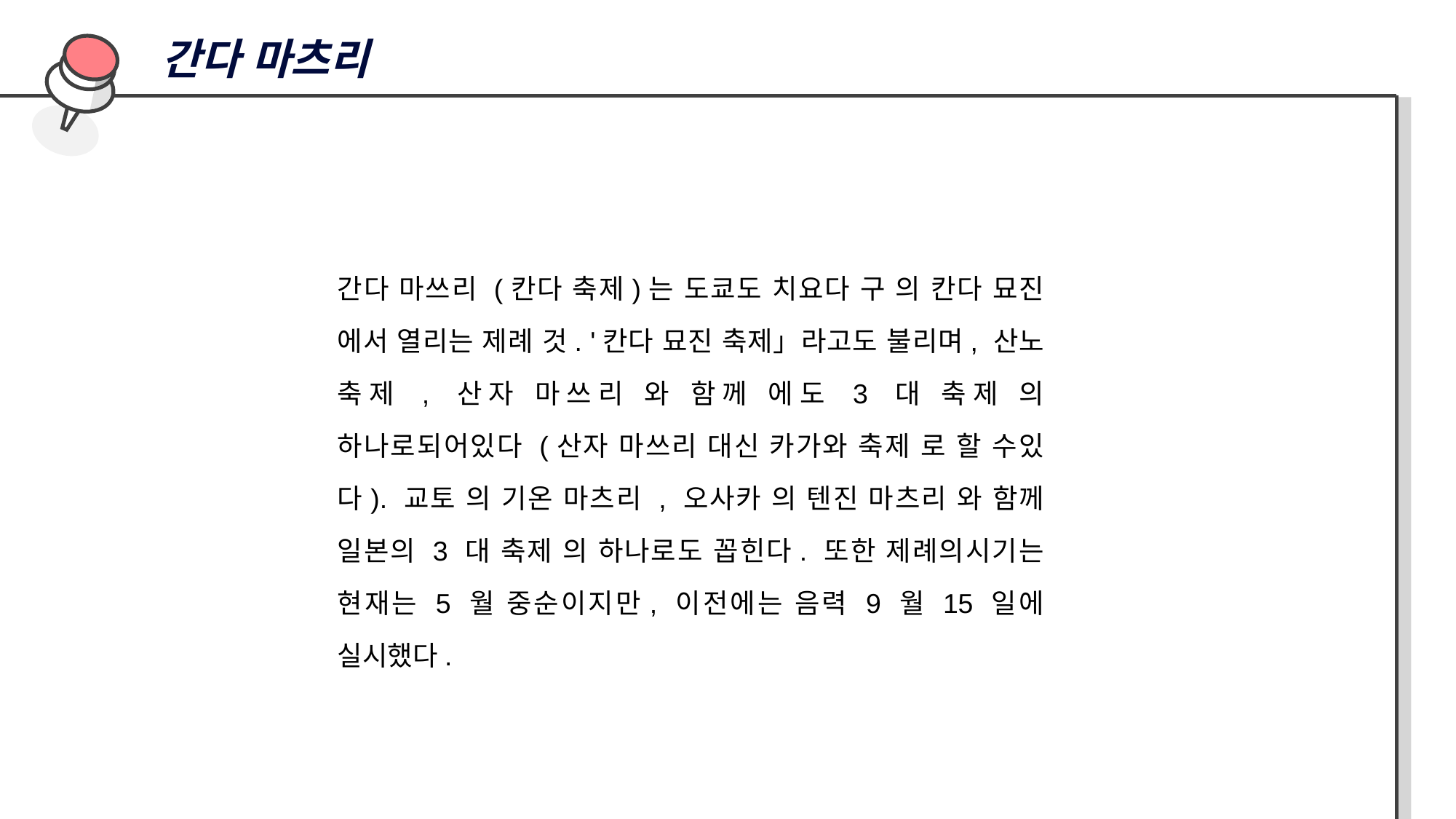

간다 마츠리

간다 마쓰리 (칸다 축제)는 도쿄도 치요다 구 의 칸다 묘진 에서 열리는 제례 것. '칸다 묘진 축제」라고도 불리며, 산노 축제 , 산자 마쓰리 와 함께 에도 3 대 축제 의 하나로되어있다 (산자 마쓰리 대신 카가와 축제 로 할 수있다). 교토 의 기온 마츠리 , 오사카 의 텐진 마츠리 와 함께 일본의 3 대 축제 의 하나로도 꼽힌다. 또한 제례의시기는 현재는 5 월 중순이지만, 이전에는 음력 9 월 15 일에 실시했다.